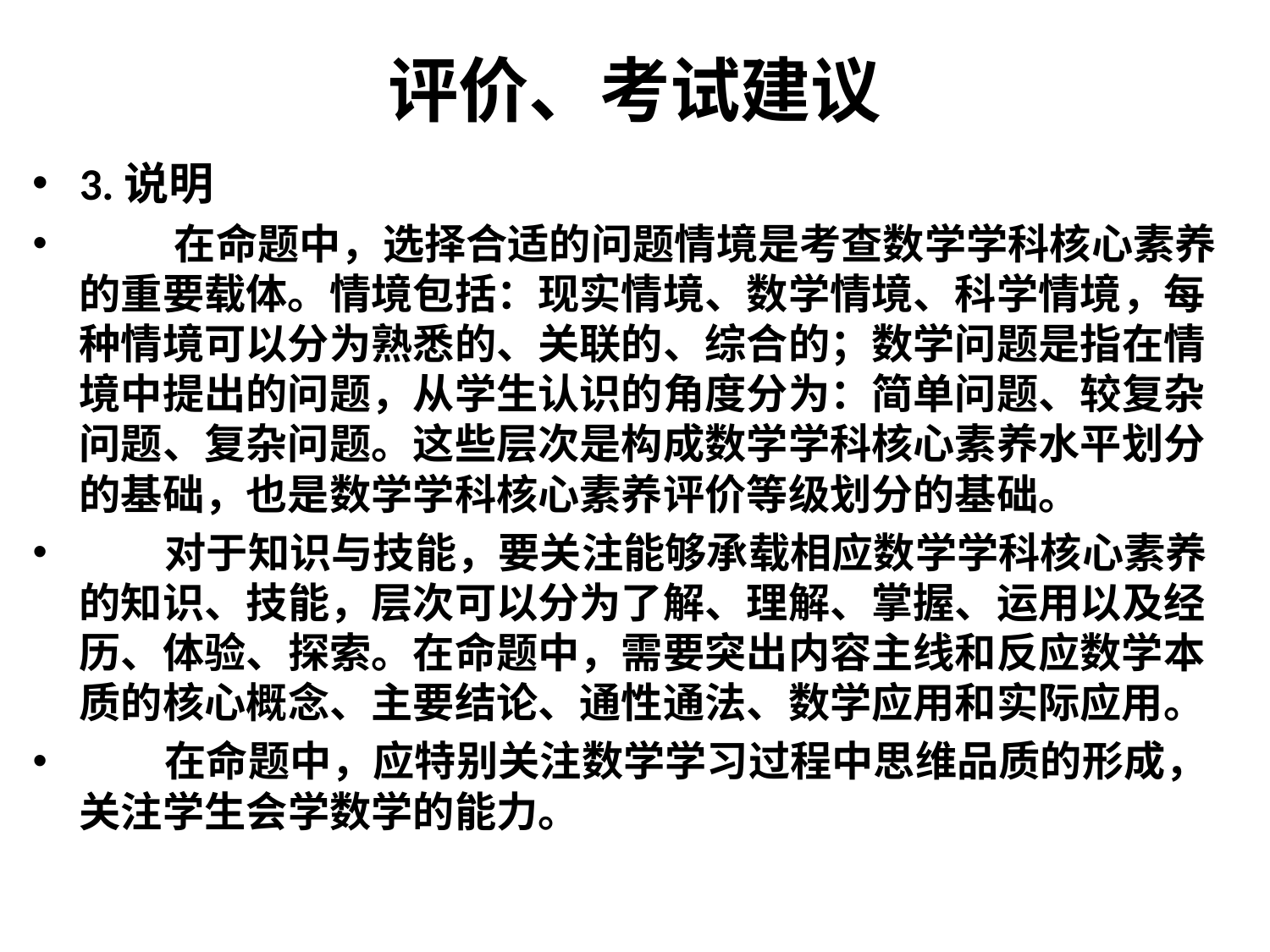

# 评价、考试建议
3.说明
         在命题中，选择合适的问题情境是考查数学学科核心素养的重要载体。情境包括：现实情境、数学情境、科学情境，每种情境可以分为熟悉的、关联的、综合的；数学问题是指在情境中提出的问题，从学生认识的角度分为：简单问题、较复杂问题、复杂问题。这些层次是构成数学学科核心素养水平划分的基础，也是数学学科核心素养评价等级划分的基础。
        对于知识与技能，要关注能够承载相应数学学科核心素养的知识、技能，层次可以分为了解、理解、掌握、运用以及经历、体验、探索。在命题中，需要突出内容主线和反应数学本质的核心概念、主要结论、通性通法、数学应用和实际应用。
        在命题中，应特别关注数学学习过程中思维品质的形成，关注学生会学数学的能力。